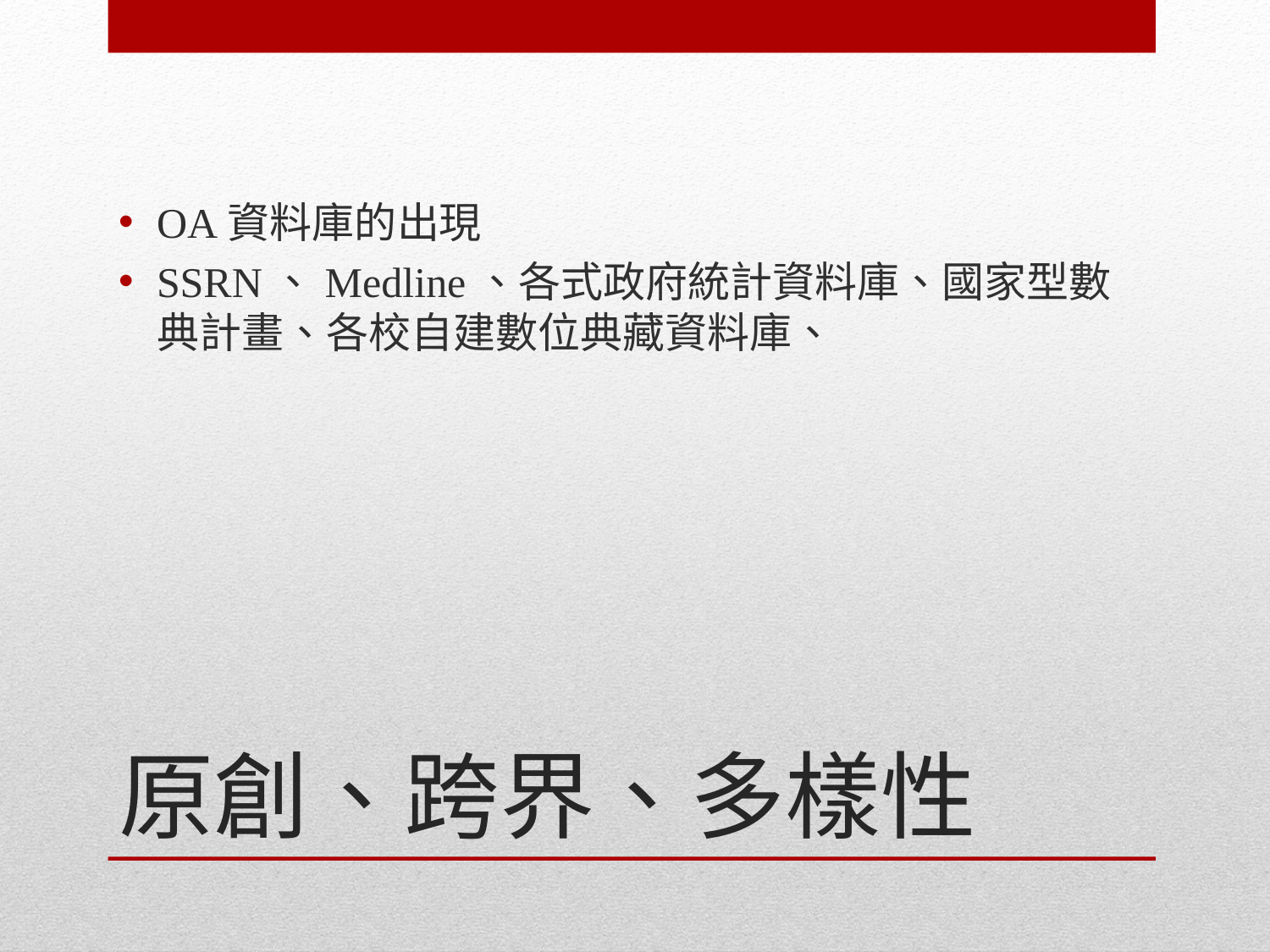

OA資料庫的出現
SSRN、Medline、各式政府統計資料庫、國家型數典計畫、各校自建數位典藏資料庫、

# 原創、跨界、多樣性